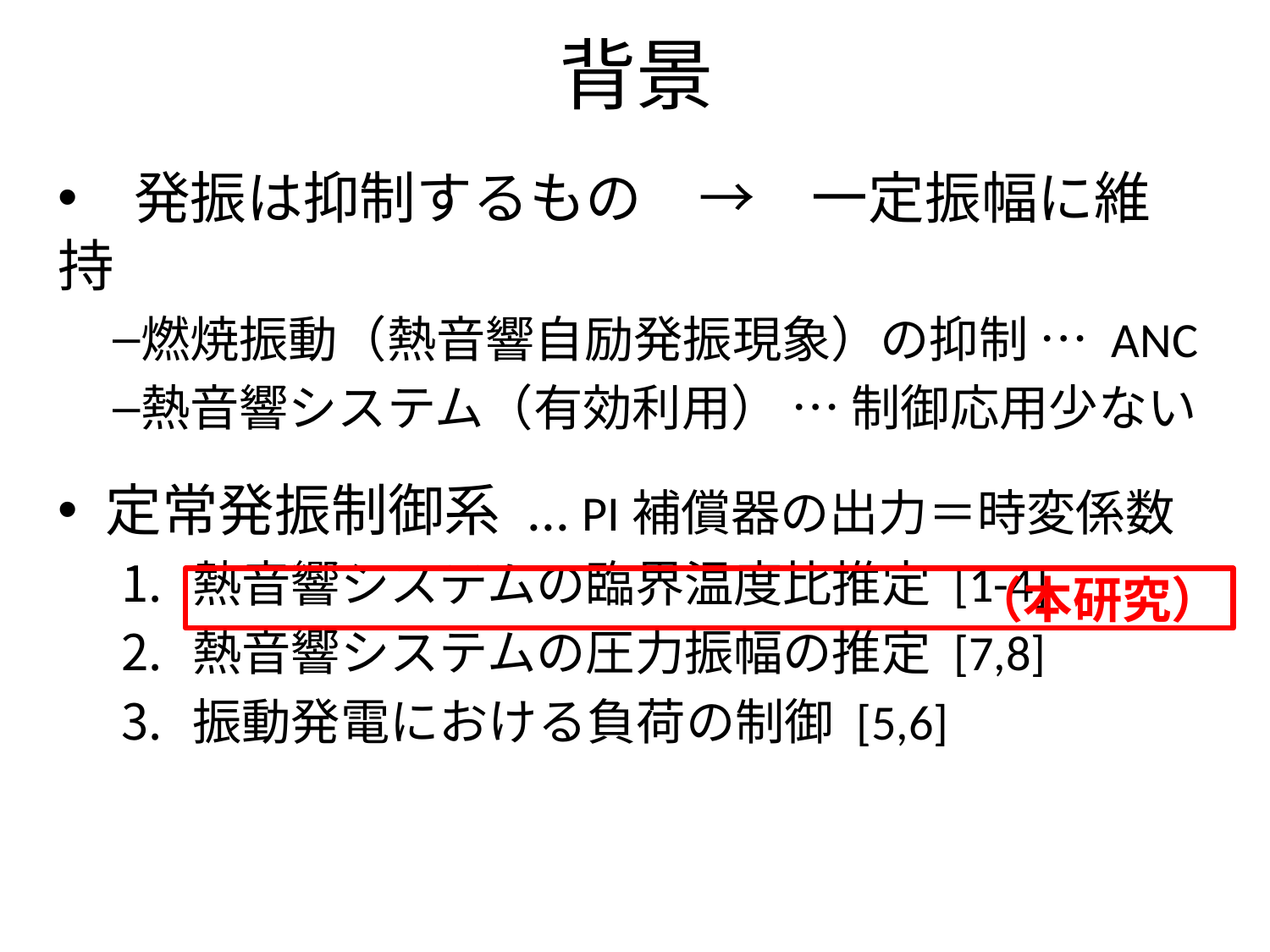

背景
　発振は抑制するもの　→　一定振幅に維持
燃焼振動（熱音響自励発振現象）の抑制 … ANC
熱音響システム（有効利用） … 制御応用少ない

定常発振制御系 ... PI補償器の出力＝時変係数
熱音響システムの臨界温度比推定 [1-4]
熱音響システムの圧力振幅の推定 [7,8]
振動発電における負荷の制御 [5,6]
（本研究）